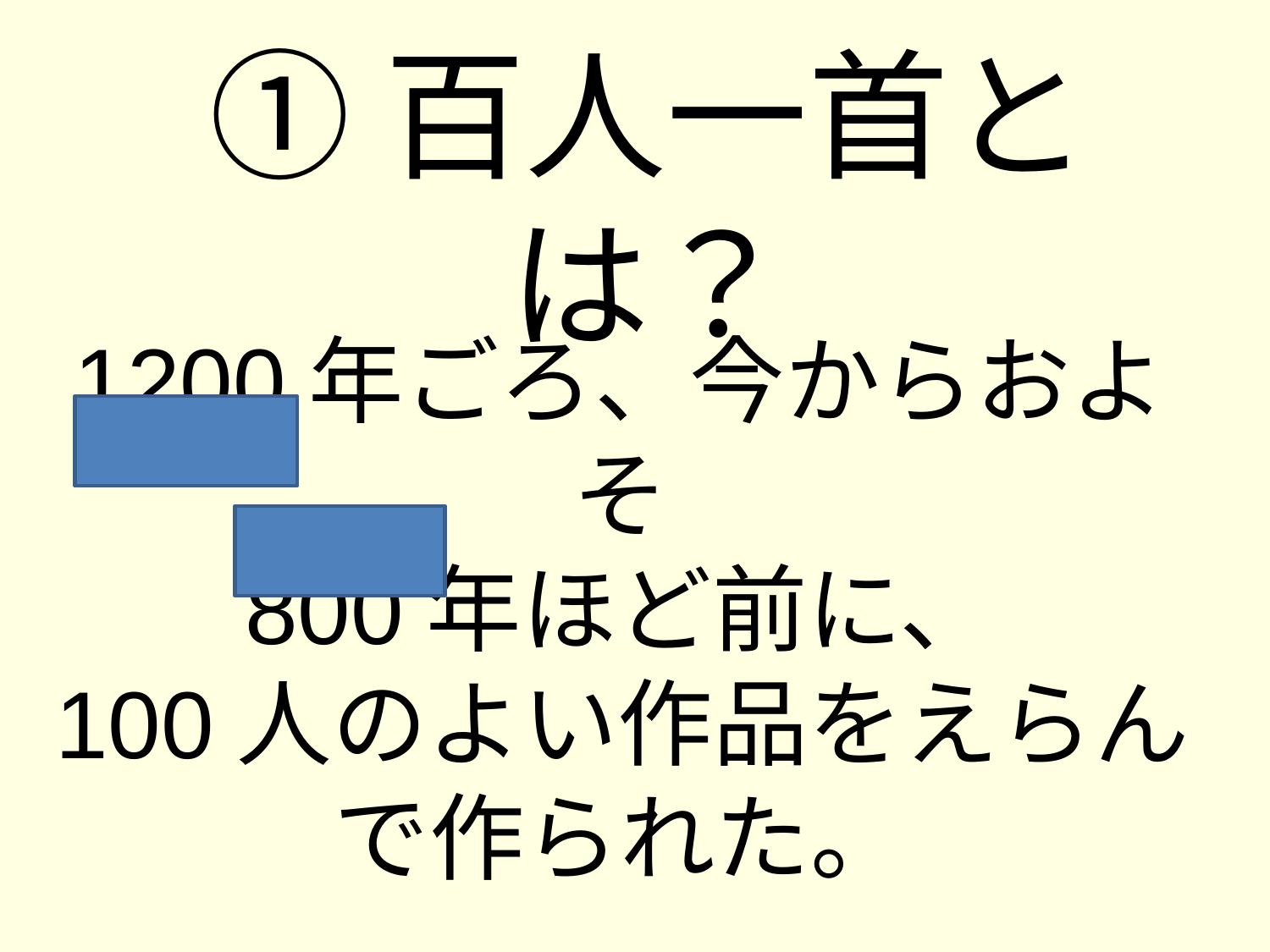

# ①百人一首とは？
1200年ごろ、今からおよそ
800年ほど前に、
100人のよい作品をえらんで作られた。